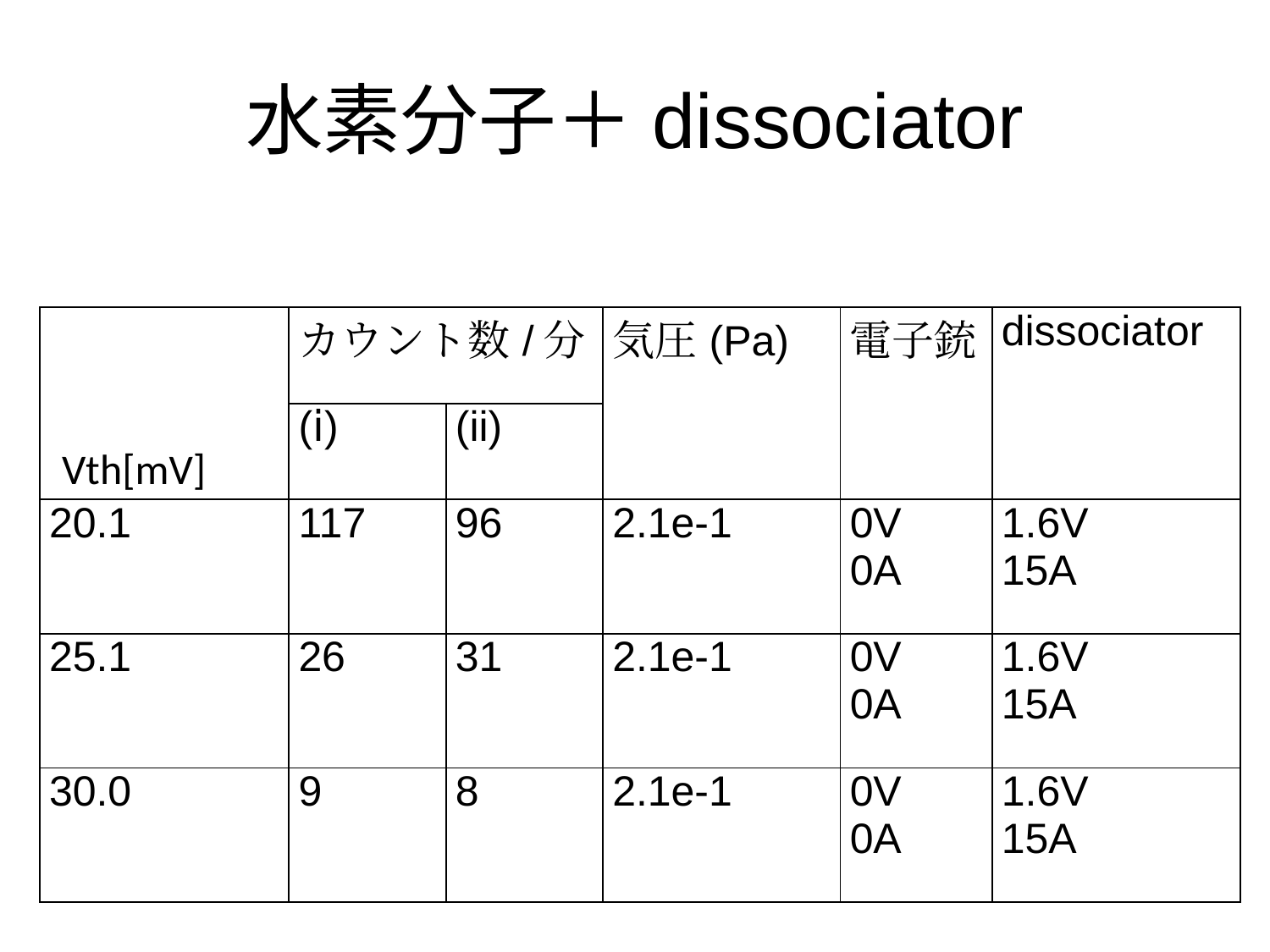

# 水素分子＋dissociator
|  | カウント数/分 |  | 気圧(Pa) | 電子銃 | dissociator |
| --- | --- | --- | --- | --- | --- |
|  | (ⅰ) | (ii) |  |  |  |
| 20.1 | 117 | 96 | 2.1e-1 | 0V 0A | 1.6V 15A |
| 25.1 | 26 | 31 | 2.1e-1 | 0V 0A | 1.6V 15A |
| 30.0 | 9 | 8 | 2.1e-1 | 0V 0A | 1.6V 15A |
Vth[mV]